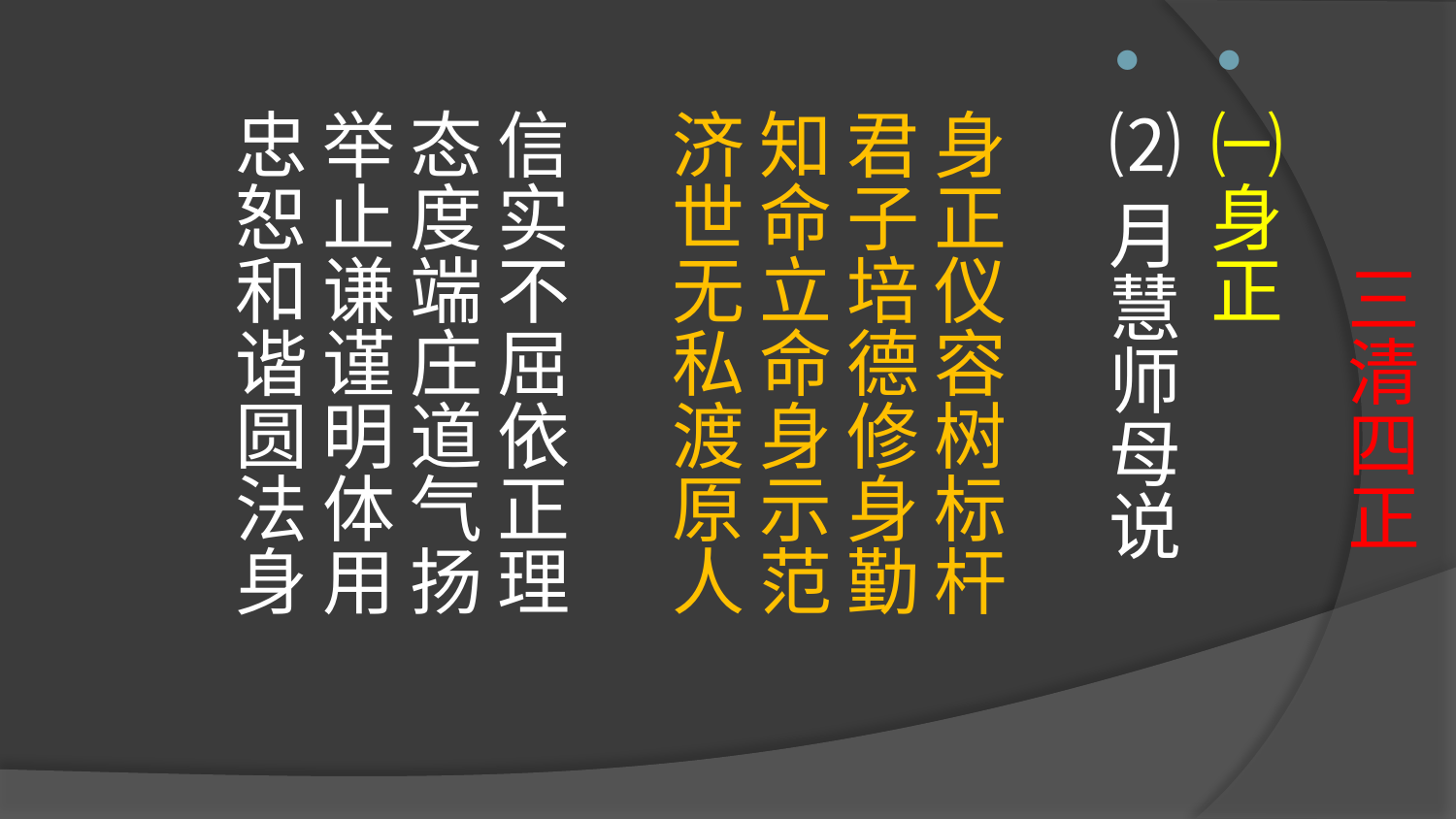

# 三清四正
㈠身正
⑵月慧师母说
身正仪容树标杆
君子培德修身勤
知命立命身示范
济世无私渡原人
信实不屈依正理
态度端庄道气扬
举止谦谨明体用
忠恕和谐圆法身